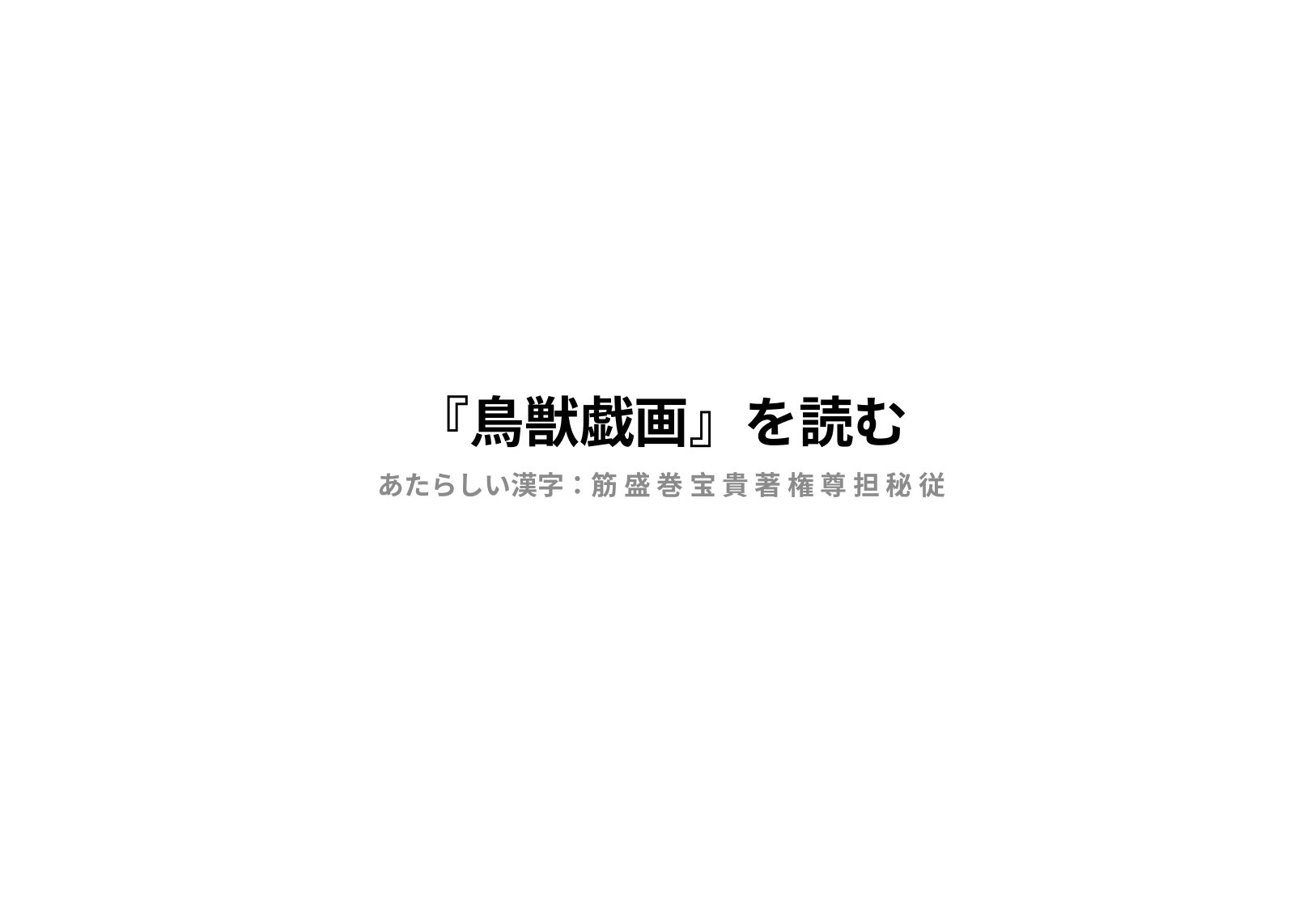

# 『鳥獣戯画』を読む
あたらしい漢字：筋 盛 巻 宝 貴 著 権 尊 担 秘 従